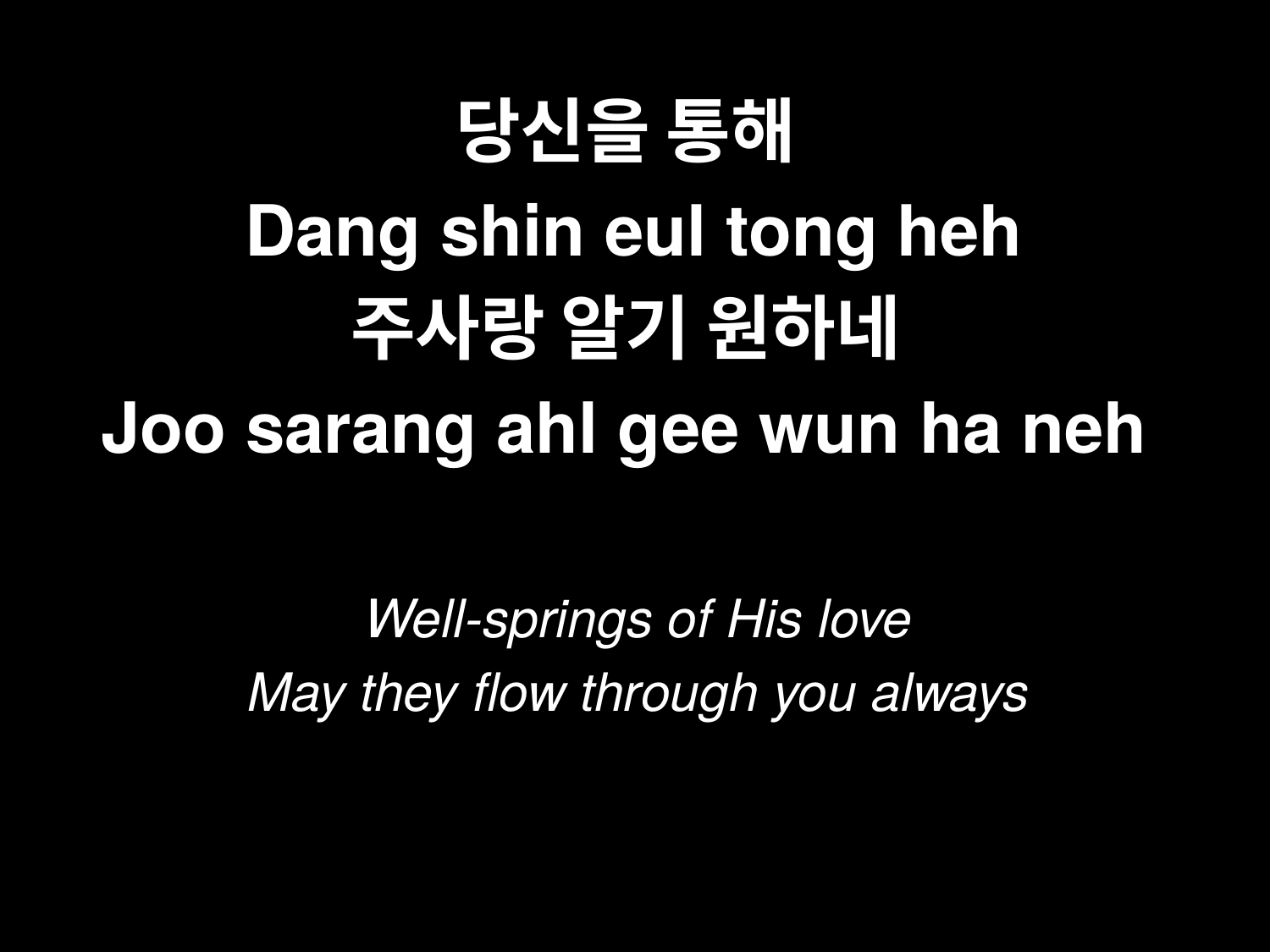

당신을 통해
Dang shin eul tong heh
주사랑 알기 원하네
Joo sarang ahl gee wun ha neh
Well-springs of His love
May they flow through you always